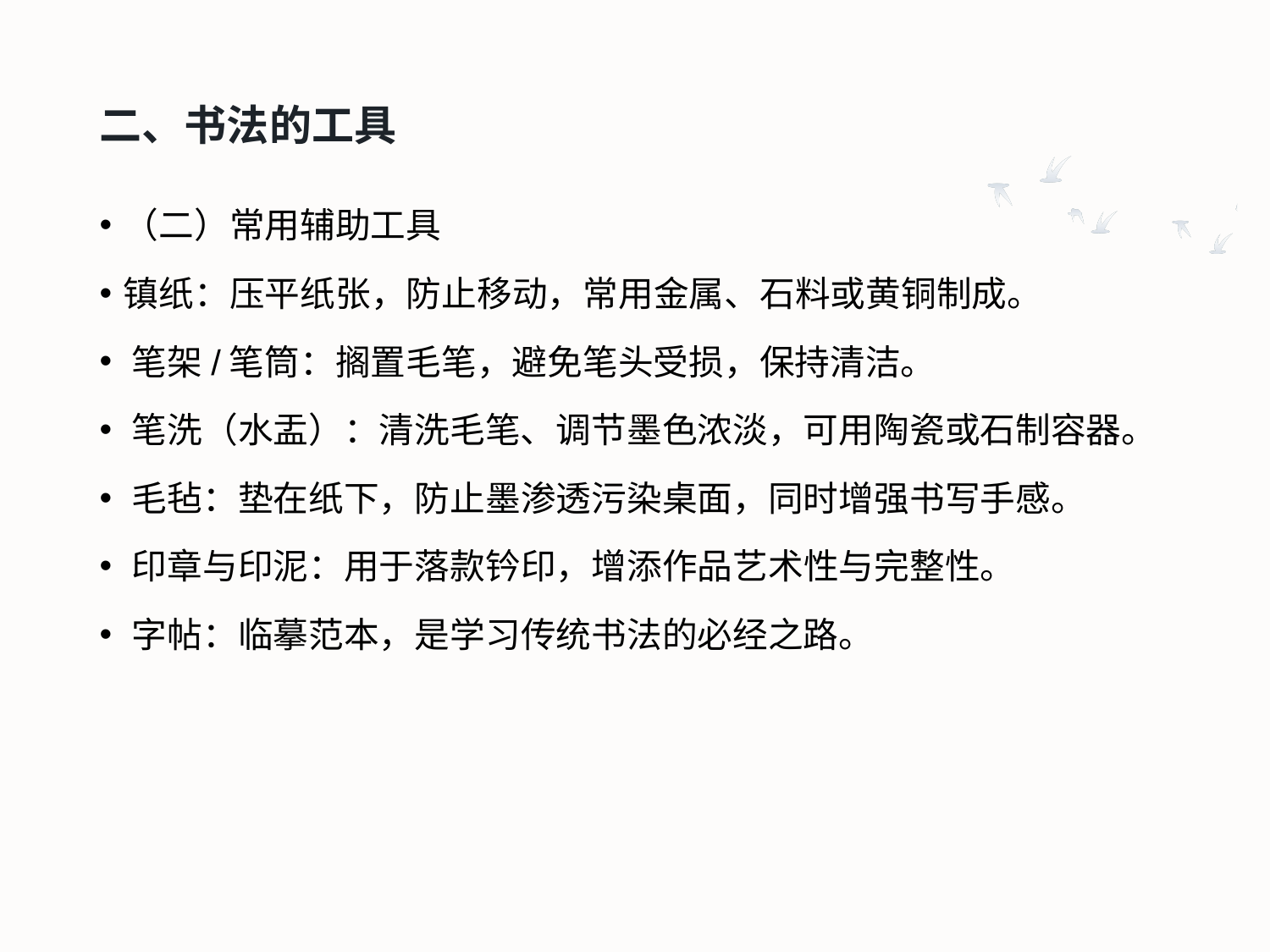

# 二、书法的工具
（二）常用辅助工具
镇纸‌：压平纸张，防止移动，常用金属、石料或黄铜制成。
‌笔架/笔筒‌：搁置毛笔，避免笔头受损，保持清洁。
‌笔洗（水盂）‌：清洗毛笔、调节墨色浓淡，可用陶瓷或石制容器。
‌毛毡‌：垫在纸下，防止墨渗透污染桌面，同时增强书写手感。
‌印章与印泥‌：用于落款钤印，增添作品艺术性与完整性。
‌字帖‌：临摹范本，是学习传统书法的必经之路。